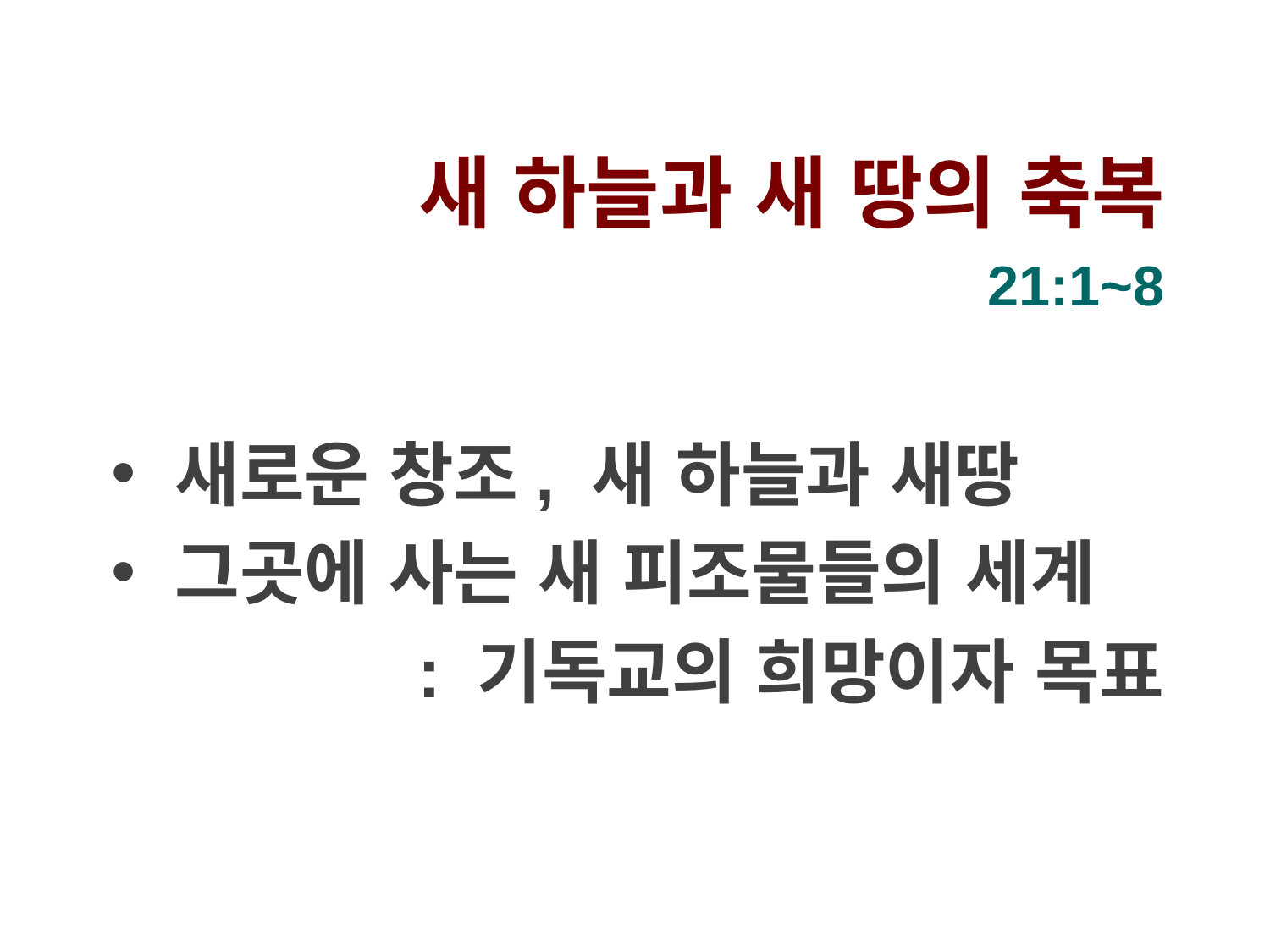

새 하늘과 새 땅의 축복
21:1~8

새로운 창조, 새 하늘과 새땅
그곳에 사는 새 피조물들의 세계
: 기독교의 희망이자 목표